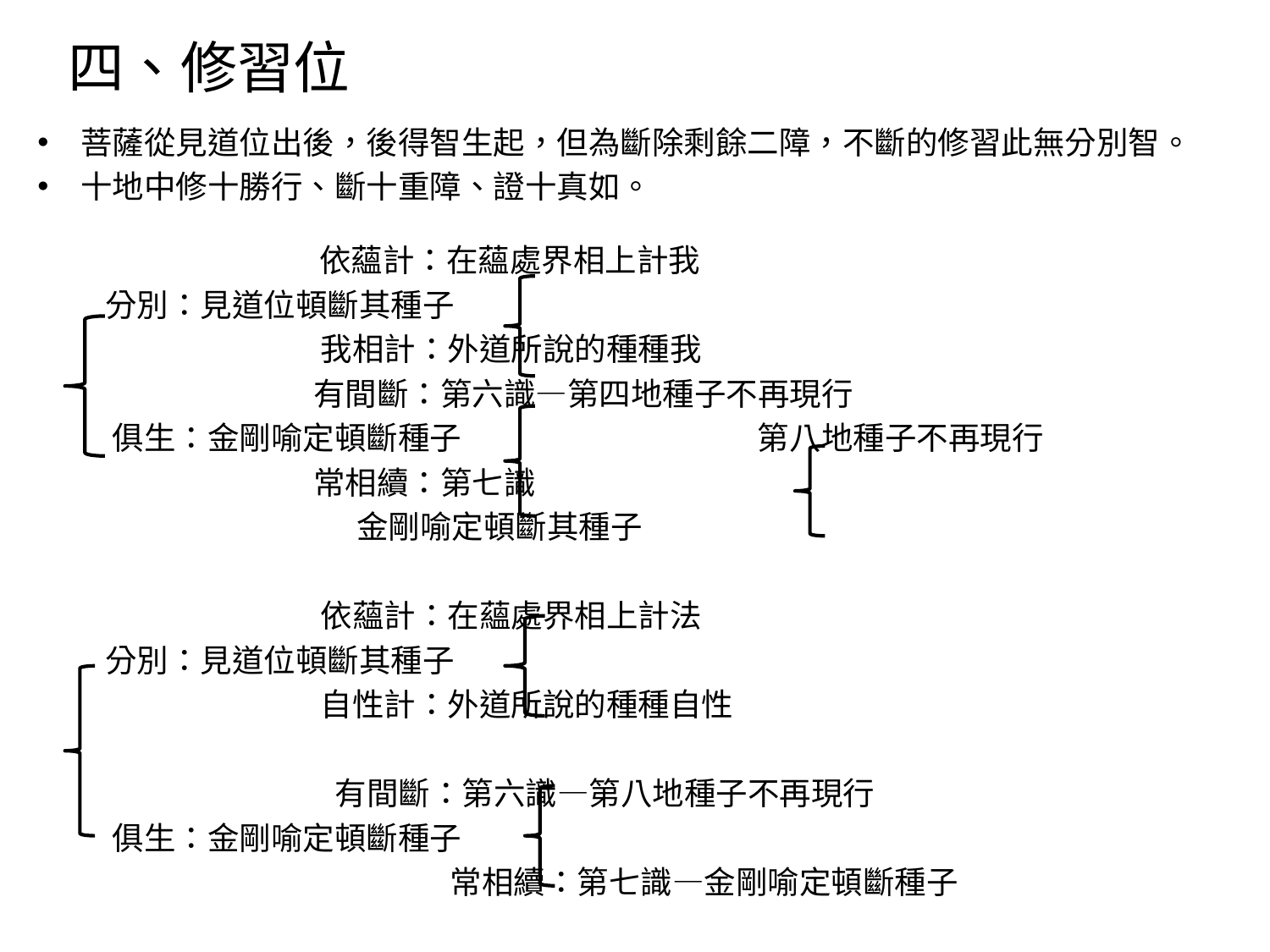

# 四、修習位
菩薩從見道位出後，後得智生起，但為斷除剩餘二障，不斷的修習此無分別智。
十地中修十勝行、斷十重障、證十真如。

			                                           依蘊計：在蘊處界相上計我
         分別：見道位頓斷其種子
			                                 我相計：外道所說的種種我
			                                有間斷：第六識—第四地種子不再現行
          俱生：金剛喻定頓斷種子	                                     第八地種子不再現行
			                                常相續：第七識
					                                      金剛喻定頓斷其種子

			                                 依蘊計：在蘊處界相上計法
         分別：見道位頓斷其種子
			                                 自性計：外道所說的種種自性

			                                   有間斷：第六識—第八地種子不再現行
          俱生：金剛喻定頓斷種子
		                                                   常相續：第七識—金剛喻定頓斷種子